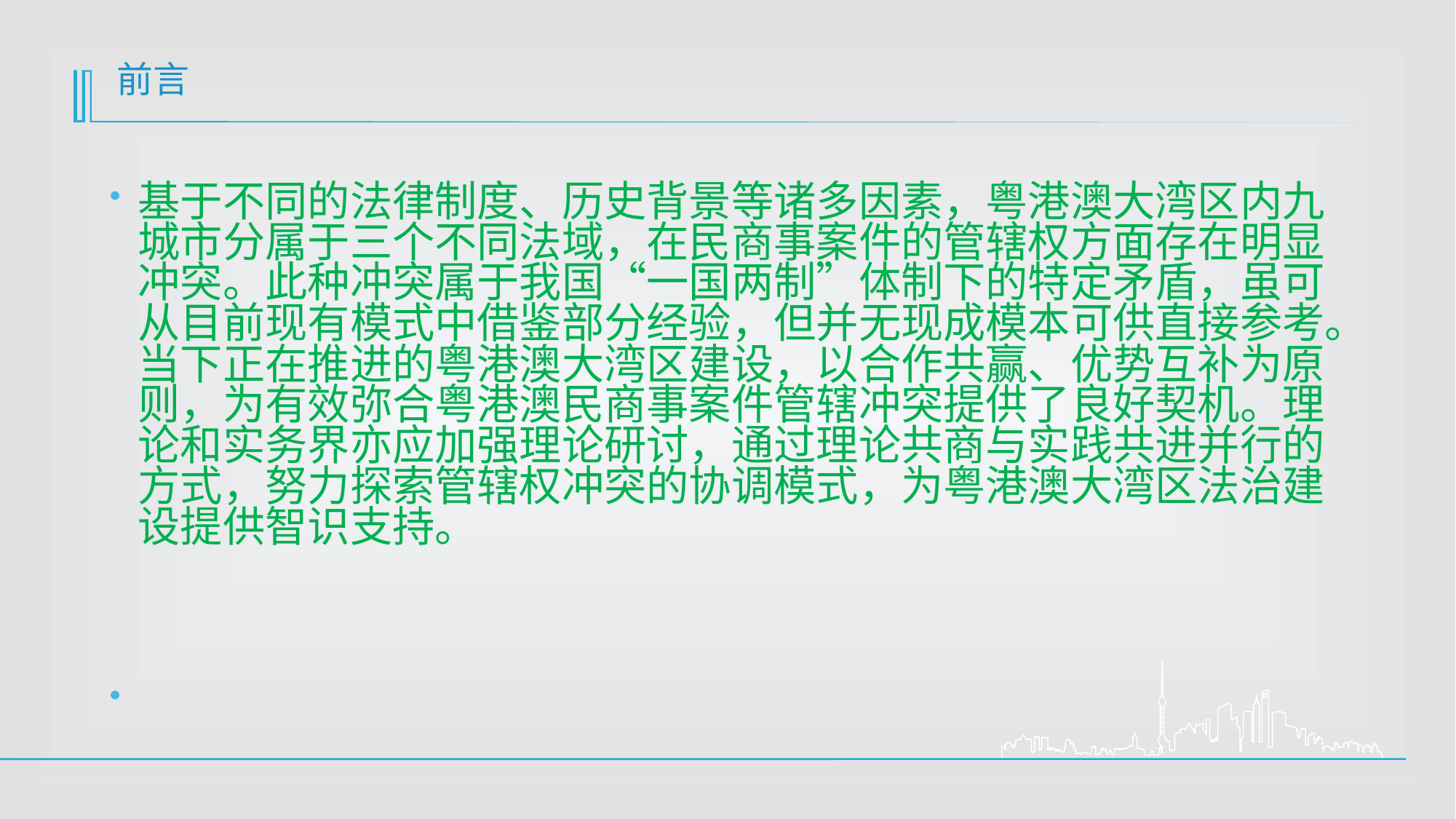

# 前言

基于不同的法律制度、历史背景等诸多因素，粤港澳大湾区内九城市分属于三个不同法域，在民商事案件的管辖权方面存在明显冲突。此种冲突属于我国“一国两制”体制下的特定矛盾，虽可从目前现有模式中借鉴部分经验，但并无现成模本可供直接参考。当下正在推进的粤港澳大湾区建设，以合作共赢、优势互补为原则，为有效弥合粤港澳民商事案件管辖冲突提供了良好契机。理论和实务界亦应加强理论研讨，通过理论共商与实践共进并行的方式，努力探索管辖权冲突的协调模式，为粤港澳大湾区法治建设提供智识支持。